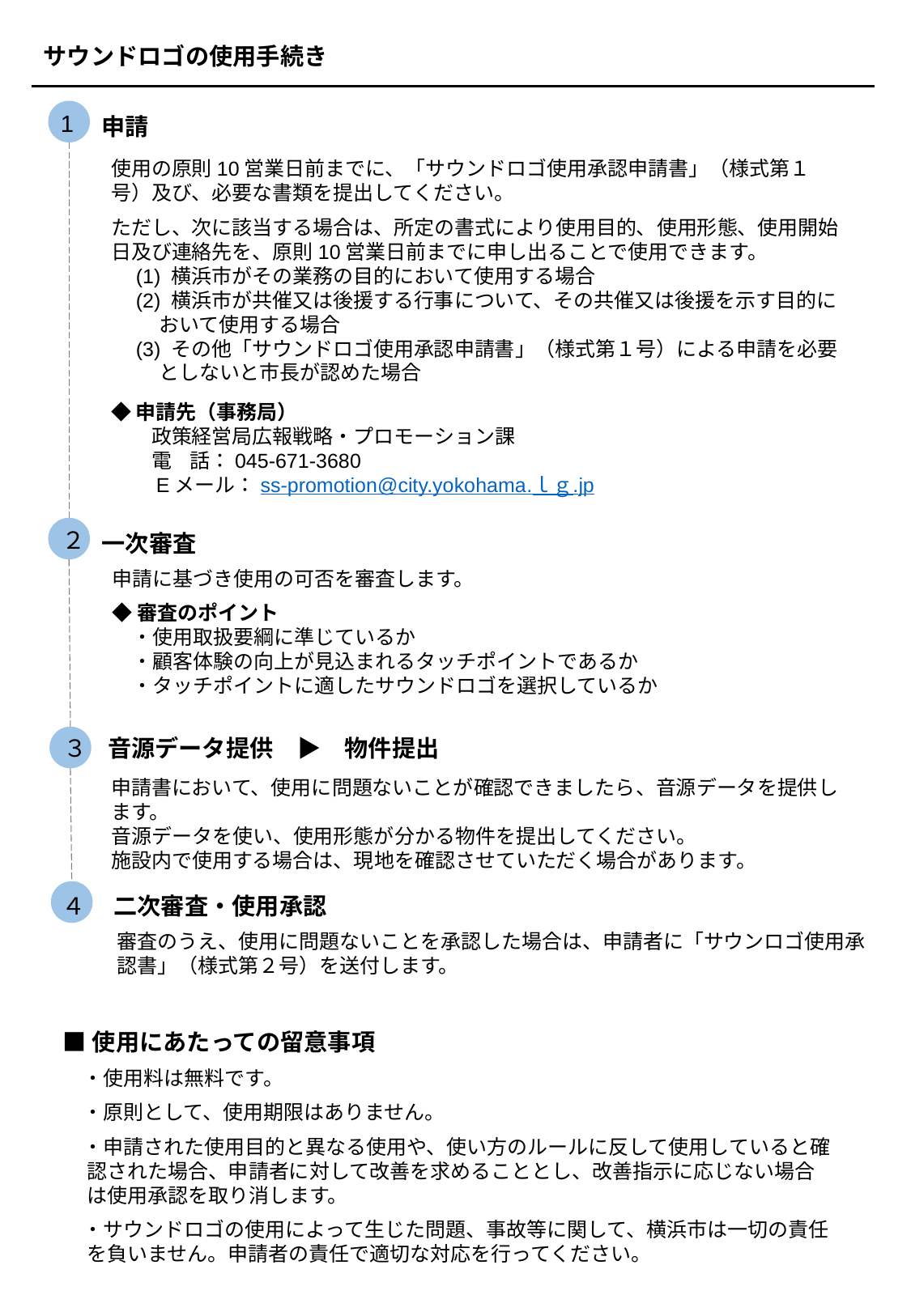

サウンドロゴの使用手続き

1
申請
使用の原則10営業日前までに、「サウンドロゴ使用承認申請書」（様式第１号）及び、必要な書類を提出してください。
ただし、次に該当する場合は、所定の書式により使用目的、使用形態、使用開始日及び連絡先を、原則10営業日前までに申し出ることで使用できます。
　(1) 横浜市がその業務の目的において使用する場合
　(2) 横浜市が共催又は後援する行事について、その共催又は後援を示す目的において使用する場合
　(3) その他「サウンドロゴ使用承認申請書」（様式第１号）による申請を必要としないと市長が認めた場合
◆申請先（事務局）
　　政策経営局広報戦略・プロモーション課
　　電    話：045-671-3680
　　Eメール：ss-promotion@city.yokohama.ｌｇ.jp

２
一次審査
申請に基づき使用の可否を審査します。
◆審査のポイント
　・使用取扱要綱に準じているか
　・顧客体験の向上が見込まれるタッチポイントであるか
　・タッチポイントに適したサウンドロゴを選択しているか

３
音源データ提供　▶　物件提出
申請書において、使用に問題ないことが確認できましたら、音源データを提供します。
音源データを使い、使用形態が分かる物件を提出してください。
施設内で使用する場合は、現地を確認させていただく場合があります。

４
二次審査・使用承認
審査のうえ、使用に問題ないことを承認した場合は、申請者に「サウンロゴ使用承認書」（様式第２号）を送付します。
■使用にあたっての留意事項
　・使用料は無料です。
　・原則として、使用期限はありません。
　・申請された使用目的と異なる使用や、使い方のルールに反して使用していると確認された場合、申請者に対して改善を求めることとし、改善指示に応じない場合は使用承認を取り消します。
　・サウンドロゴの使用によって生じた問題、事故等に関して、横浜市は一切の責任を負いません。申請者の責任で適切な対応を行ってください。